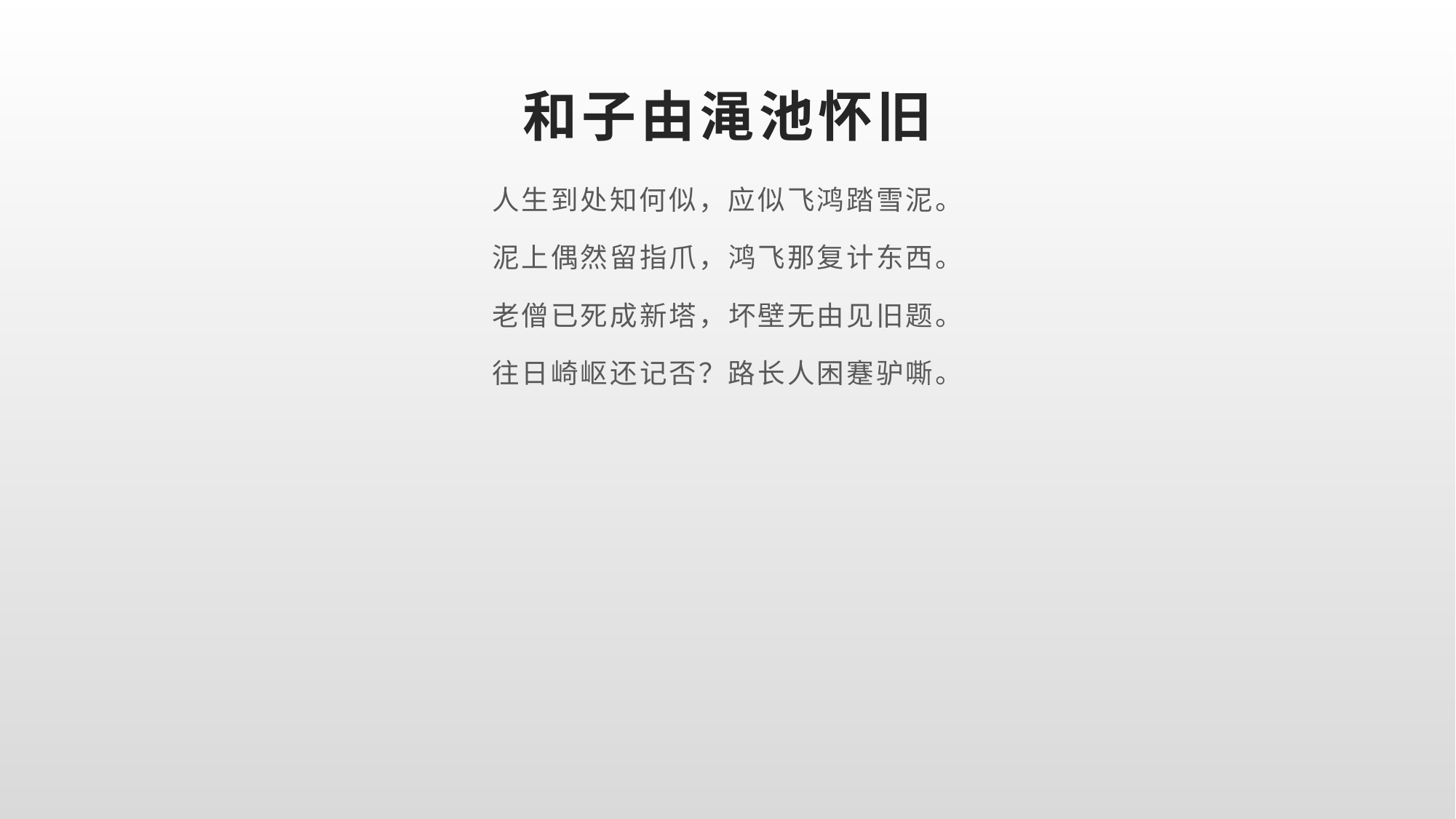

# 和子由渑池怀旧
人生到处知何似，应似飞鸿踏雪泥。
泥上偶然留指爪，鸿飞那复计东西。
老僧已死成新塔，坏壁无由见旧题。
往日崎岖还记否？路长人困蹇驴嘶。